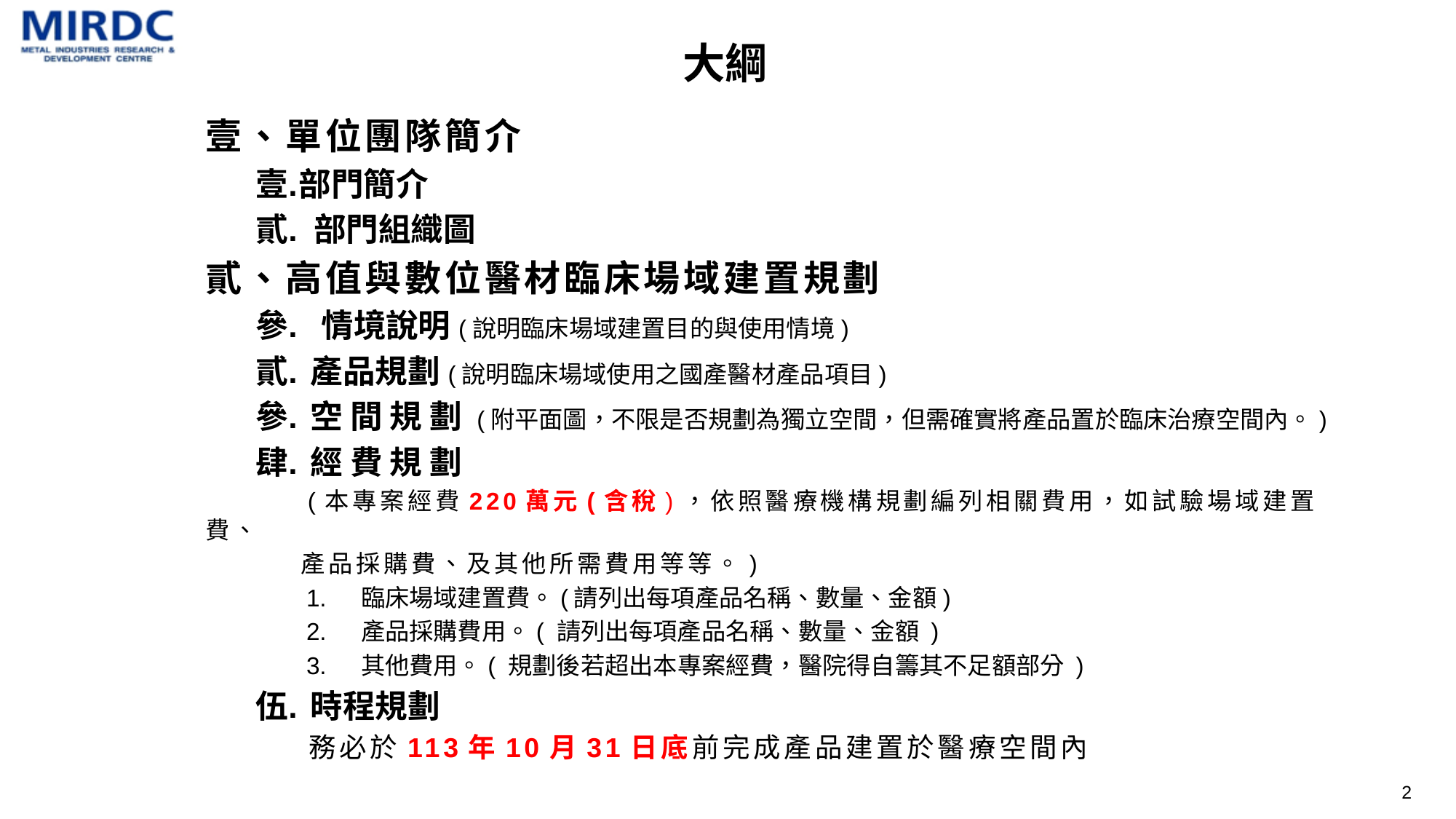

大綱
壹、單位團隊簡介
部門簡介
 部門組織圖
貳、高值與數位醫材臨床場域建置規劃
  情境說明(說明臨床場域建置目的與使用情境)
產品規劃(說明臨床場域使用之國產醫材產品項目)
空 間 規 劃 (附平面圖，不限是否規劃為獨立空間，但需確實將產品置於臨床治療空間內。)
經 費 規 劃
          (本專案經費220萬元(含稅)，依照醫療機構規劃編列相關費用，如試驗場域建置費、
          產品採購費、及其他所需費用等等。)
臨床場域建置費。(請列出每項產品名稱、數量、金額)
產品採購費用。( 請列出每項產品名稱、數量、金額 )
其他費用。( 規劃後若超出本專案經費，醫院得自籌其不足額部分 )
時程規劃
          務必於113年10月31日底前完成產品建置於醫療空間內

2